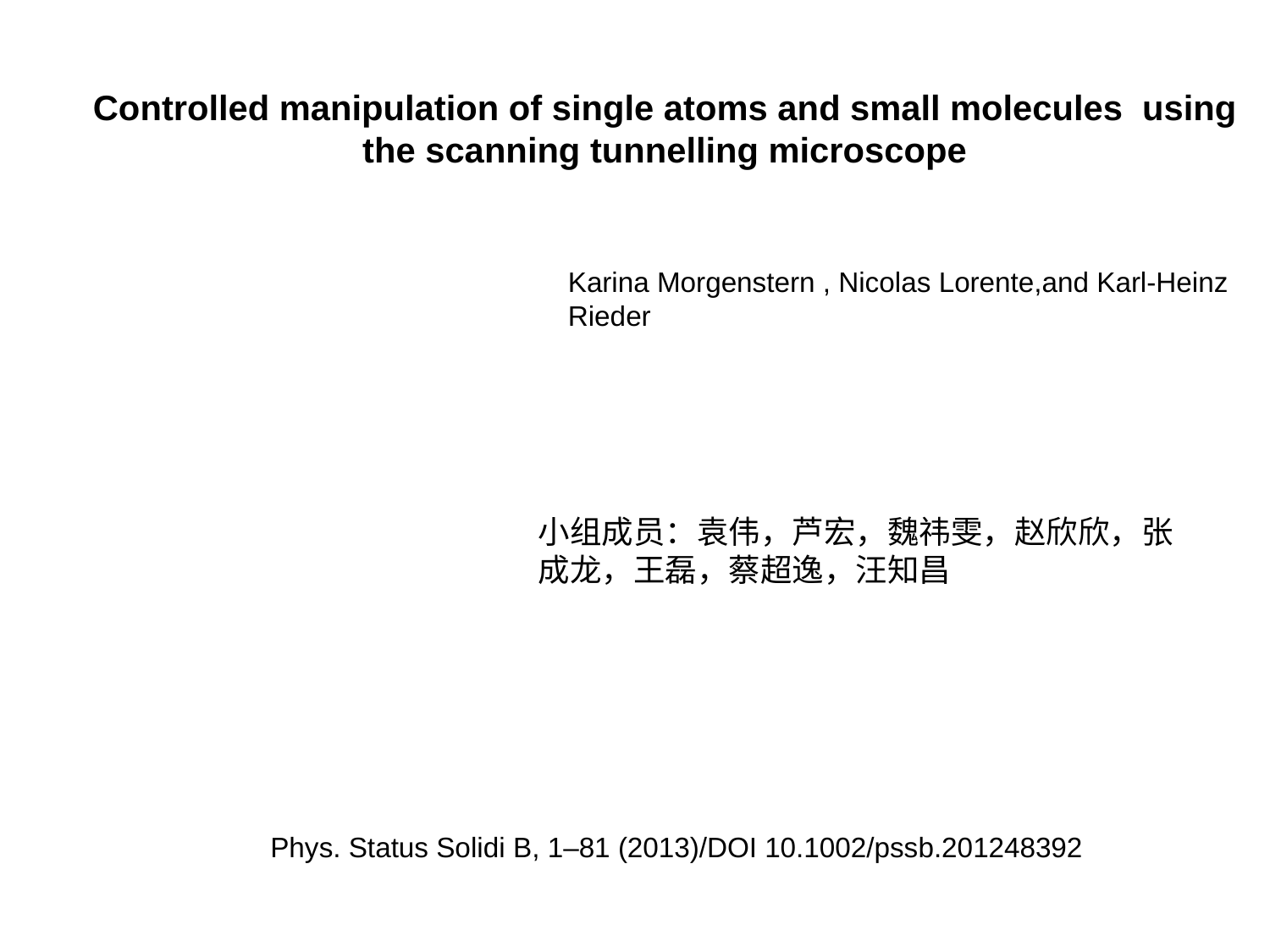

Controlled manipulation of single atoms and small molecules  using the scanning tunnelling microscope
Karina Morgenstern , Nicolas Lorente,and Karl-Heinz Rieder
小组成员：袁伟，芦宏，魏祎雯，赵欣欣，张成龙，王磊，蔡超逸，汪知昌
Phys. Status Solidi B, 1–81 (2013)/DOI 10.1002/pssb.201248392